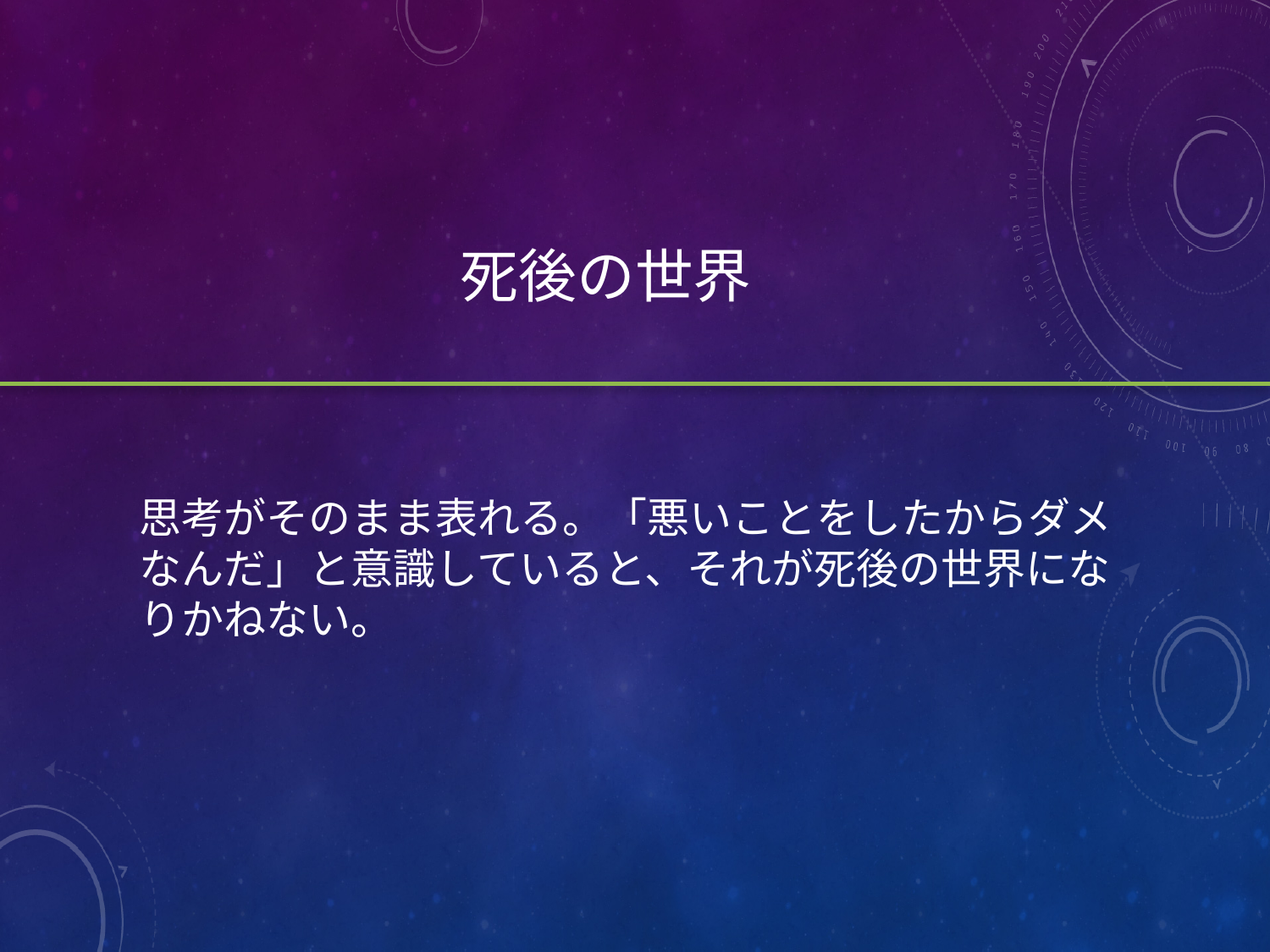

死後の世界

思考がそのまま表れる。「悪いことをしたからダメなんだ」と意識していると、それが死後の世界になりかねない。